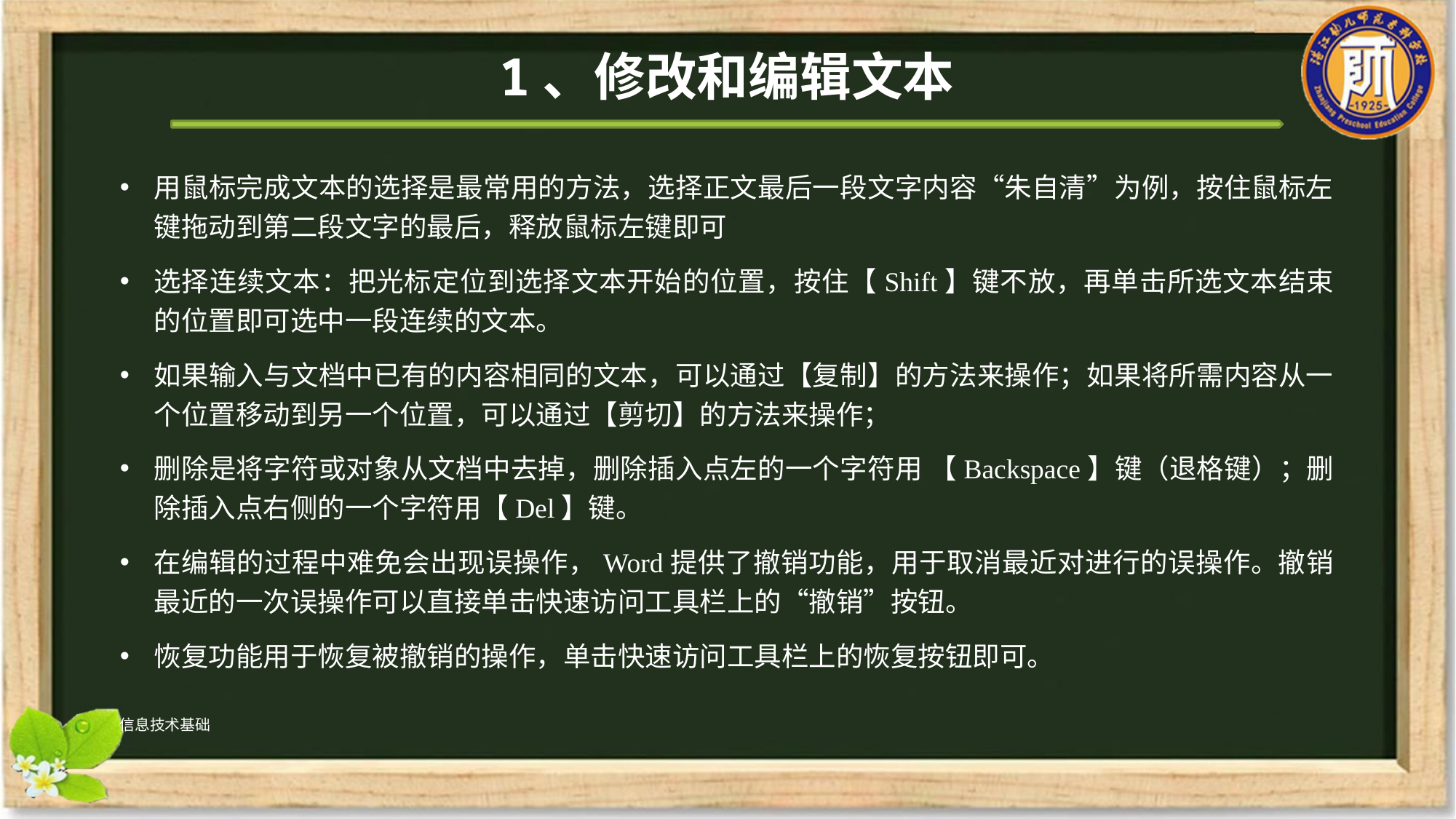

# 1、修改和编辑文本
用鼠标完成文本的选择是最常用的方法，选择正文最后一段文字内容“朱自清”为例，按住鼠标左键拖动到第二段文字的最后，释放鼠标左键即可
选择连续文本：把光标定位到选择文本开始的位置，按住【Shift】键不放，再单击所选文本结束的位置即可选中一段连续的文本。
如果输入与文档中已有的内容相同的文本，可以通过【复制】的方法来操作；如果将所需内容从一个位置移动到另一个位置，可以通过【剪切】的方法来操作；
删除是将字符或对象从文档中去掉，删除插入点左的一个字符用 【Backspace】键（退格键）；删除插入点右侧的一个字符用【Del】键。
在编辑的过程中难免会出现误操作，Word提供了撤销功能，用于取消最近对进行的误操作。撤销最近的一次误操作可以直接单击快速访问工具栏上的“撤销”按钮。
恢复功能用于恢复被撤销的操作，单击快速访问工具栏上的恢复按钮即可。
信息技术基础